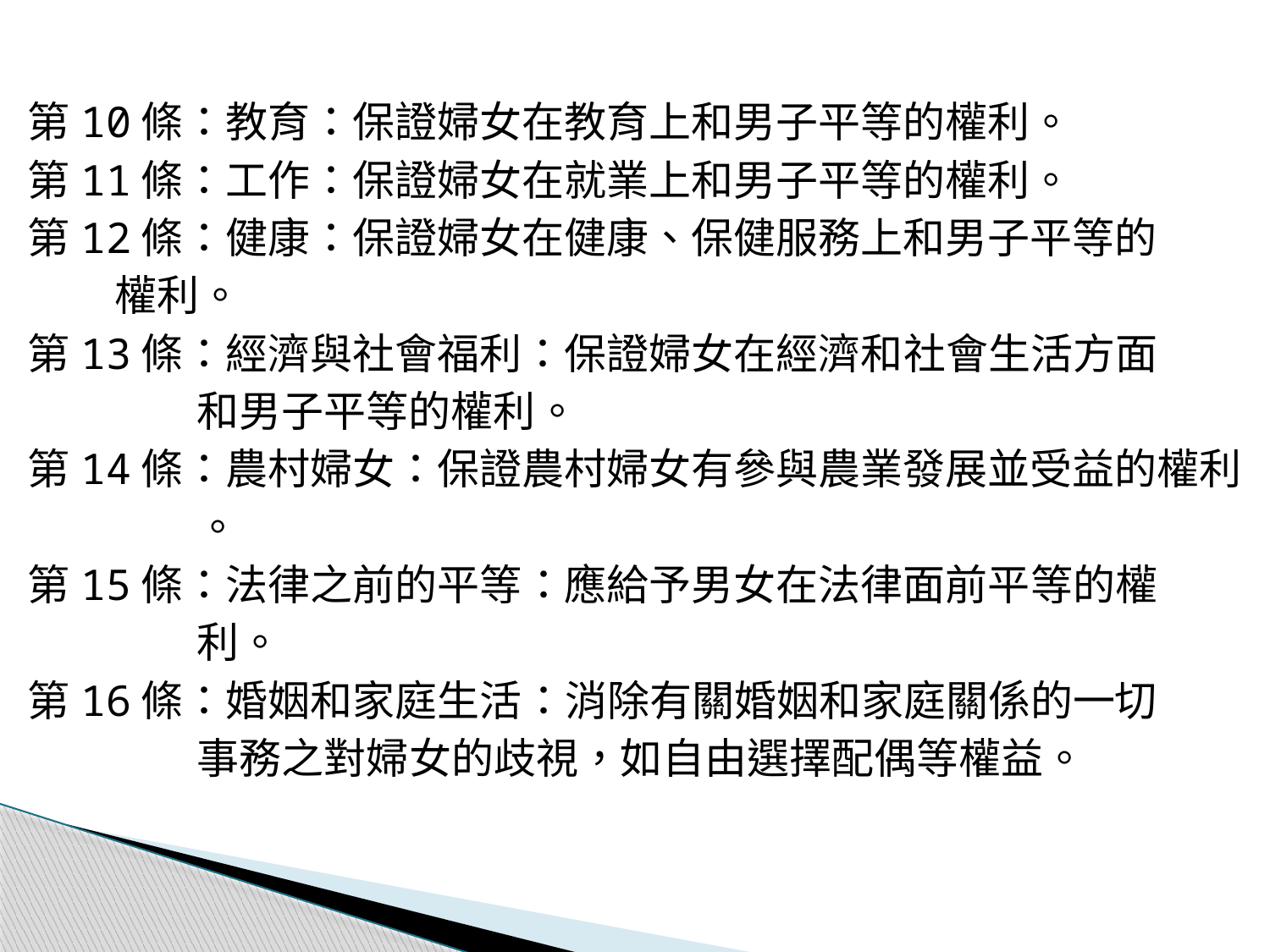

第10條：教育：保證婦女在教育上和男子平等的權利。
第11條：工作：保證婦女在就業上和男子平等的權利。
第12條：健康：保證婦女在健康、保健服務上和男子平等的
        權利。
第13條：經濟與社會福利：保證婦女在經濟和社會生活方面
　　　　和男子平等的權利。
第14條：農村婦女：保證農村婦女有參與農業發展並受益的權利
　　　　。
第15條：法律之前的平等：應給予男女在法律面前平等的權
　　　　利。
第16條：婚姻和家庭生活：消除有關婚姻和家庭關係的一切
　　　　事務之對婦女的歧視，如自由選擇配偶等權益。